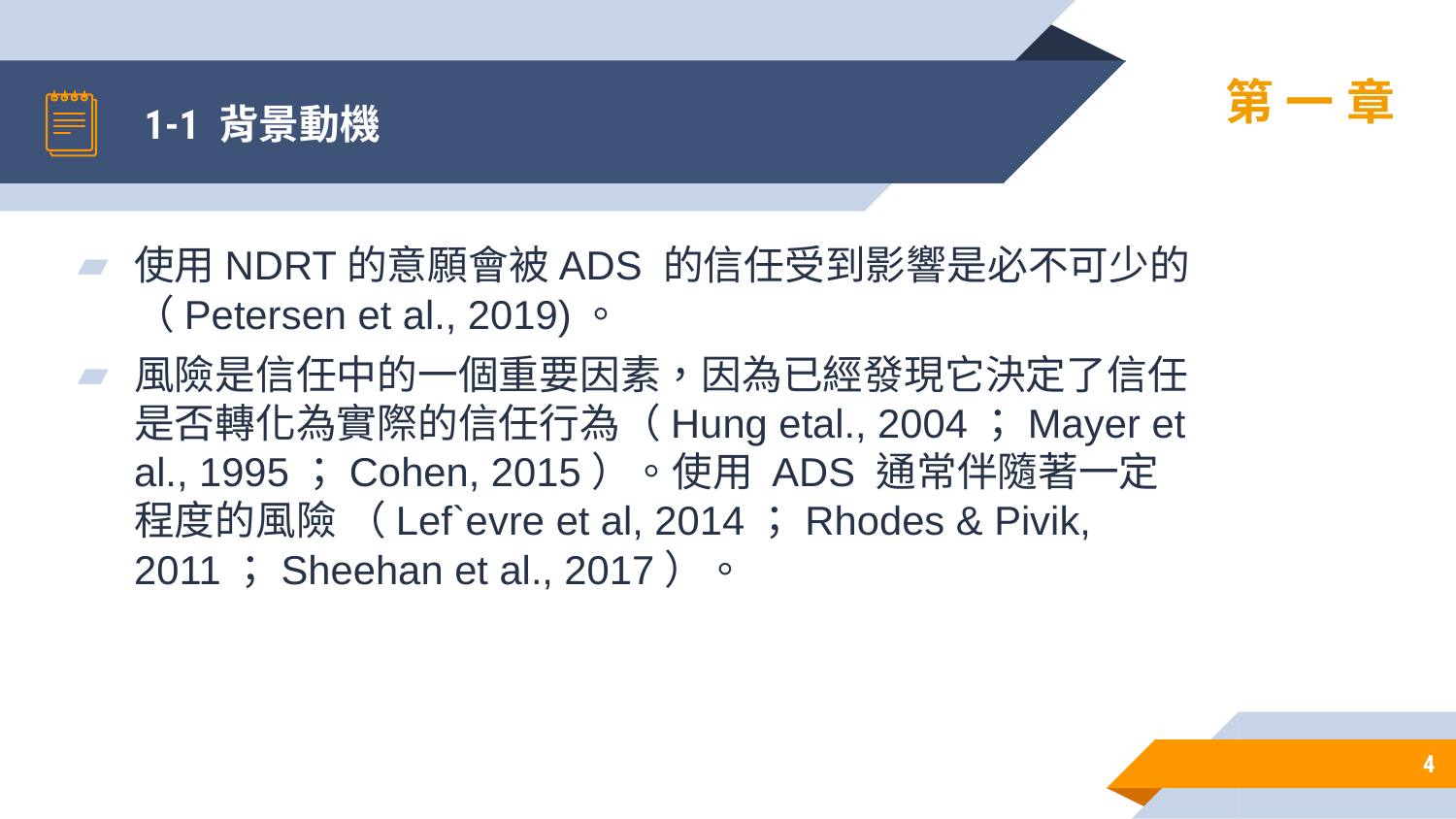

# 1-1 背景動機
第一章

使用NDRT的意願會被ADS 的信任受到影響是必不可少的（Petersen et al., 2019)。
⾵險是信任中的⼀個重要因素，因為已經發現它決定了信任是否轉化為實際的信任行為（Hung etal., 2004；Mayer et al., 1995；Cohen, 2015）。使⽤ ADS 通常伴隨著⼀定程度的⾵險 （Lef`evre et al, 2014；Rhodes & Pivik, 2011；Sheehan et al., 2017）。

4